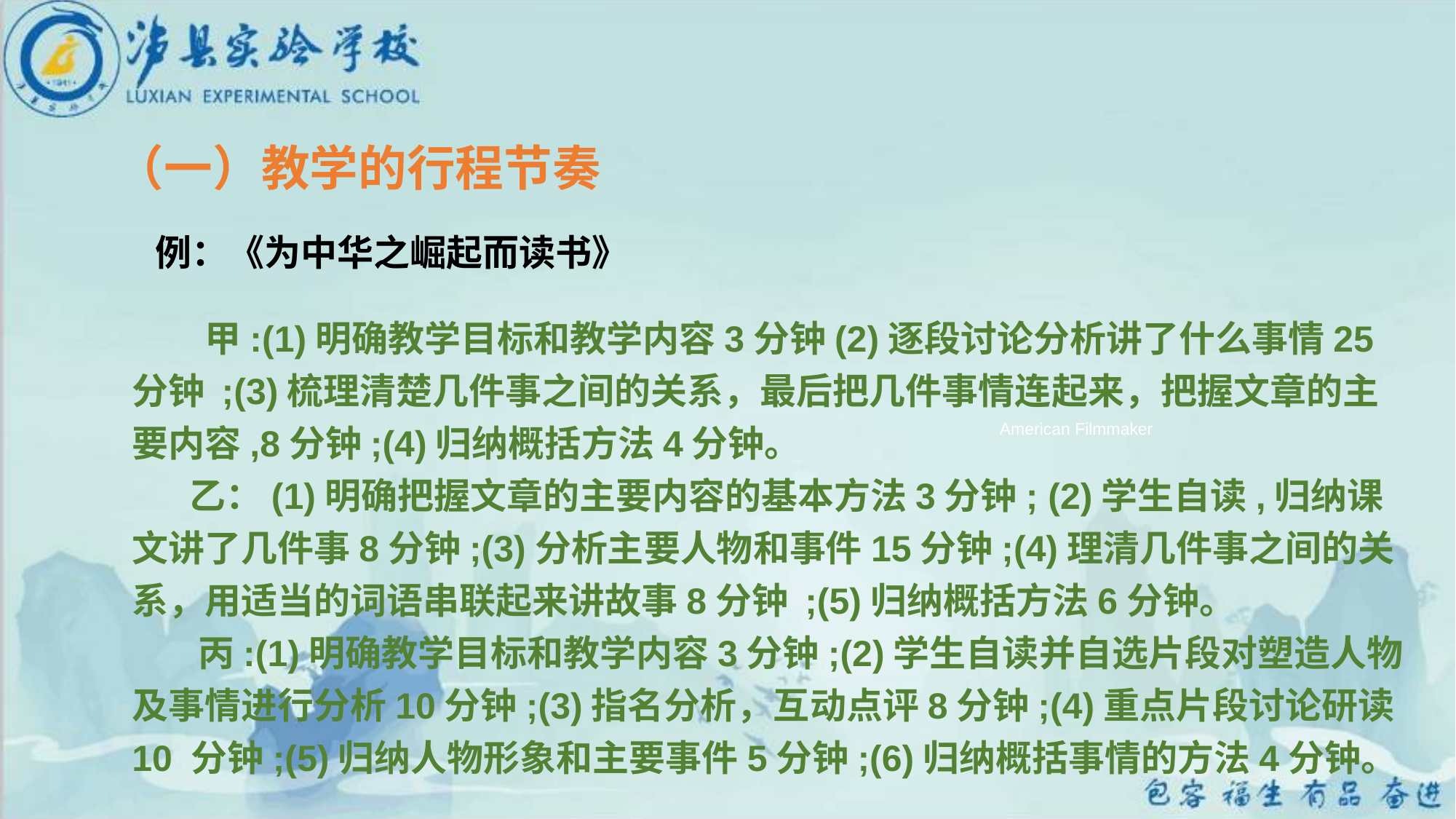

（一）教学的行程节奏
例：《为中华之崛起而读书》
　　甲:(1)明确教学目标和教学内容3分钟(2)逐段讨论分析讲了什么事情25分钟 ;(3)梳理清楚几件事之间的关系，最后把几件事情连起来，把握文章的主要内容,8分钟;(4)归纳概括方法4分钟。
      乙：(1)明确把握文章的主要内容的基本方法3分钟; (2)学生自读,归纳课文讲了几件事8分钟;(3)分析主要人物和事件15分钟;(4)理清几件事之间的关系，用适当的词语串联起来讲故事8分钟 ;(5)归纳概括方法6分钟。
       丙:(1)明确教学目标和教学内容3分钟;(2)学生自读并自选片段对塑造人物及事情进行分析10分钟;(3)指名分析，互动点评8分钟;(4)重点片段讨论研读10 分钟;(5)归纳人物形象和主要事件5分钟;(6)归纳概括事情的方法4分钟。
American Filmmaker